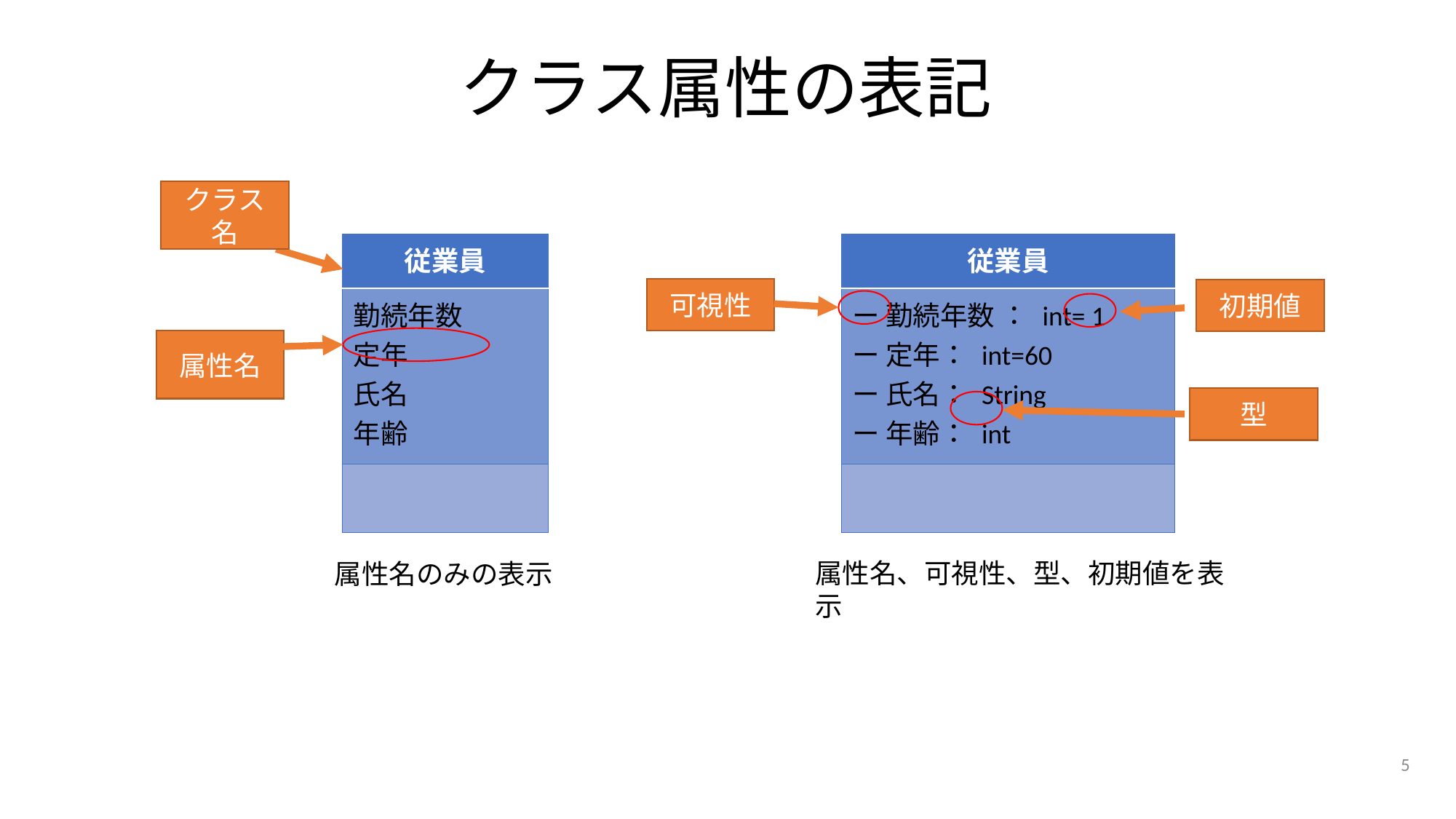

# クラス属性の表記
クラス名
| 従業員 |
| --- |
| 勤続年数 定年 氏名 年齢 |
|  |
| 従業員 |
| --- |
| ー 勤続年数 ： int= 1 ー 定年： int=60 ー 氏名： String ー 年齢： int |
|  |
可視性
初期値

属性名
型

属性名、可視性、型、初期値を表示
属性名のみの表示
5